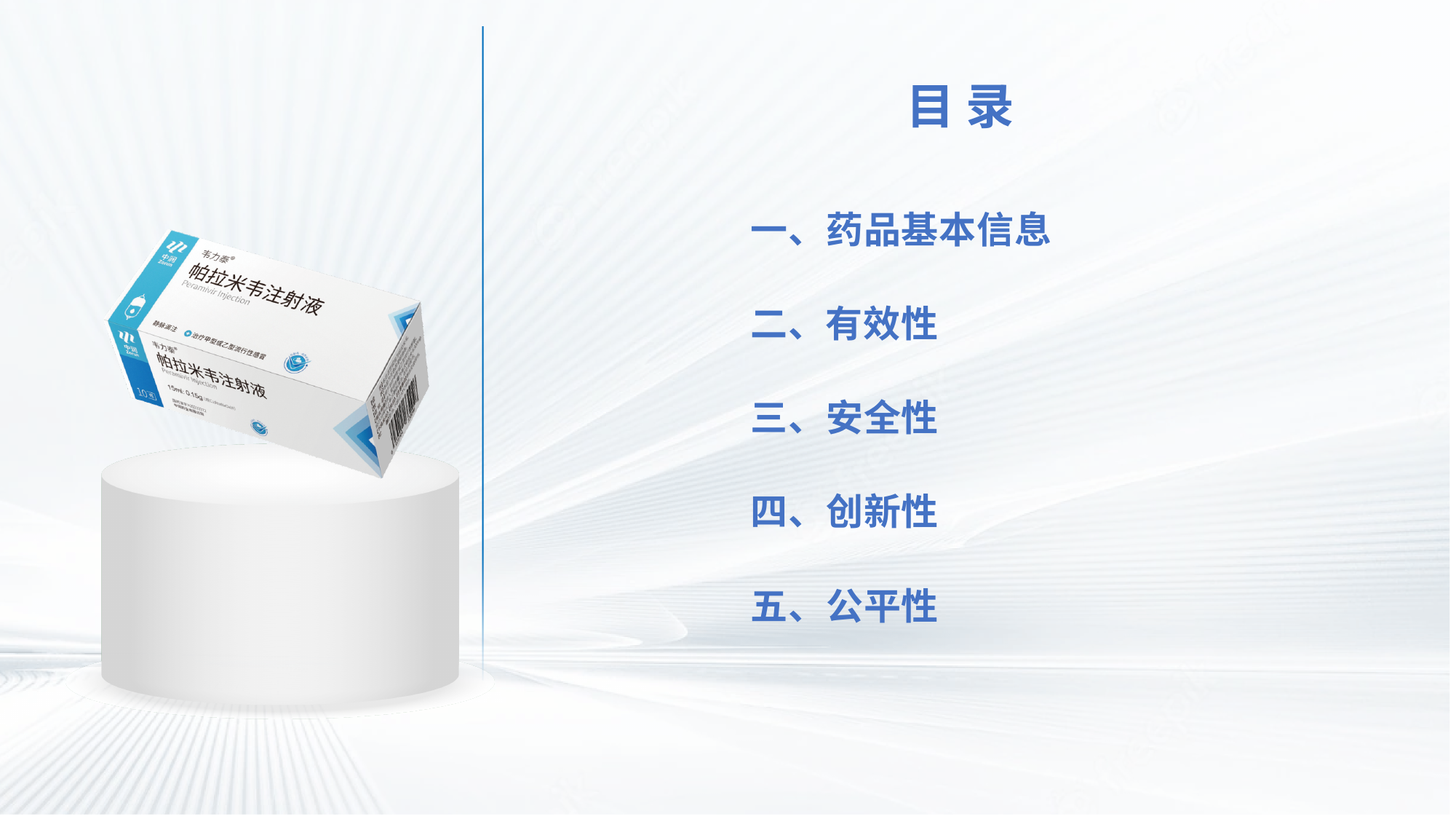

目 录

一、药品基本信息

二、有效性

三、安全性

四、创新性

五、公平性